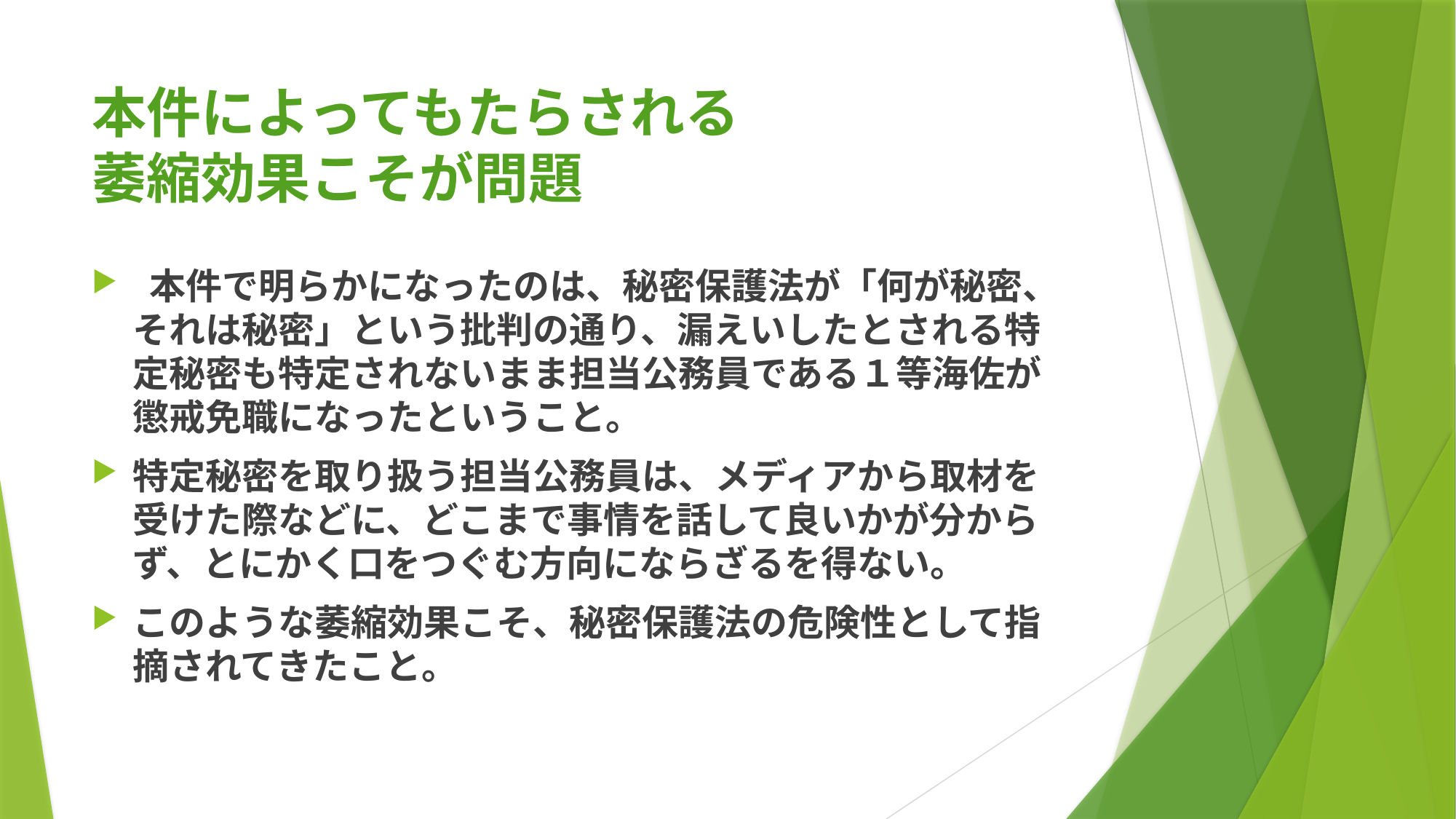

# 本件によってもたらされる 萎縮効果こそが問題
 本件で明らかになったのは、秘密保護法が「何が秘密、それは秘密」という批判の通り、漏えいしたとされる特定秘密も特定されないまま担当公務員である１等海佐が懲戒免職になったということ。
特定秘密を取り扱う担当公務員は、メディアから取材を受けた際などに、どこまで事情を話して良いかが分からず、とにかく口をつぐむ方向にならざるを得ない。
このような萎縮効果こそ、秘密保護法の危険性として指摘されてきたこと。
10